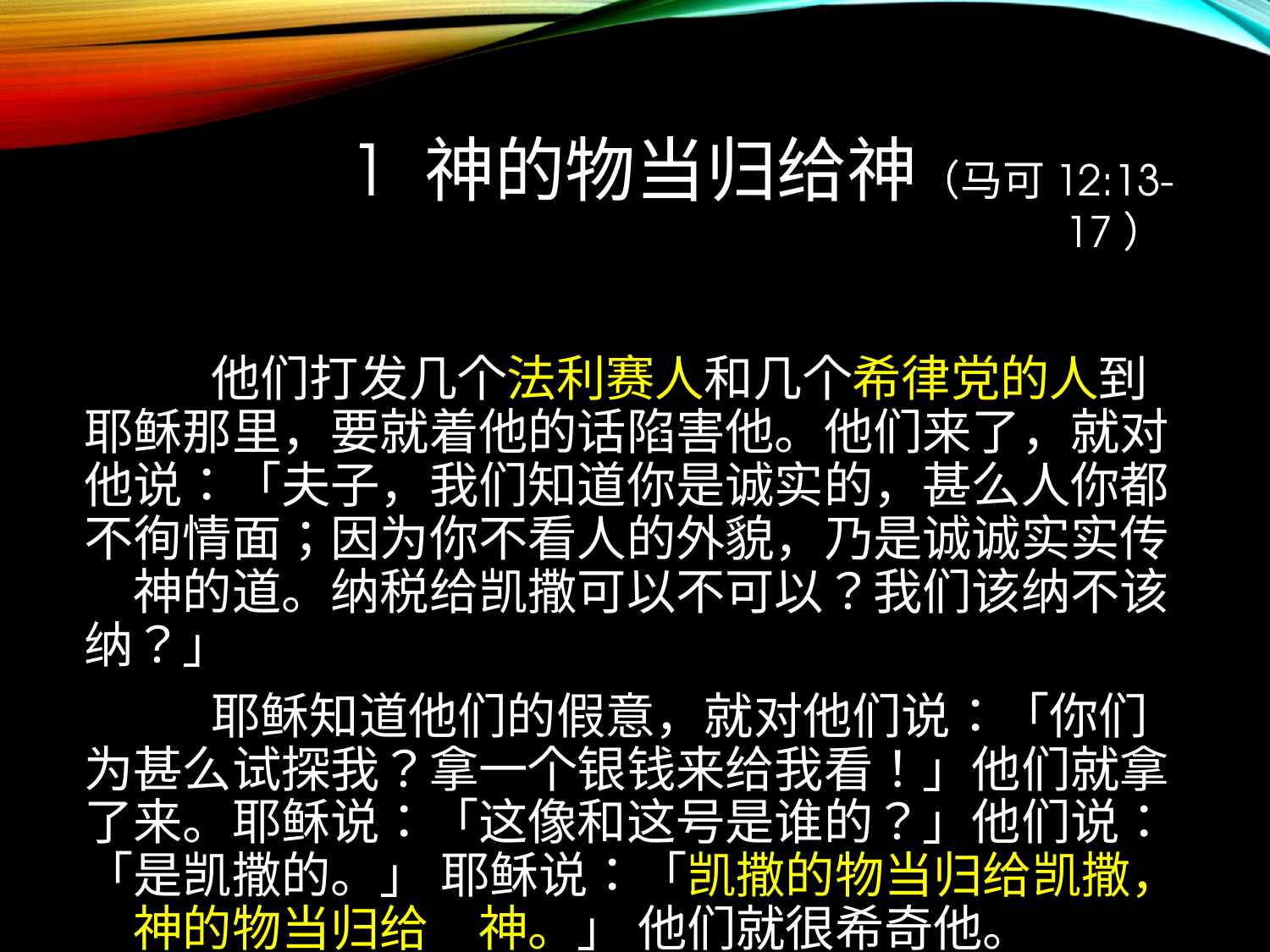

# 1 神的物当归给神（马可12:13-17）
	他们打发几个法利赛人和几个希律党的人到耶稣那里，要就着他的话陷害他。他们来了，就对他说：「夫子，我们知道你是诚实的，甚么人你都不徇情面；因为你不看人的外貌，乃是诚诚实实传　神的道。纳税给凯撒可以不可以？我们该纳不该纳？」
	耶稣知道他们的假意，就对他们说：「你们为甚么试探我？拿一个银钱来给我看！」他们就拿了来。耶稣说：「这像和这号是谁的？」他们说：「是凯撒的。」 耶稣说：「凯撒的物当归给凯撒，　神的物当归给　神。」 他们就很希奇他。